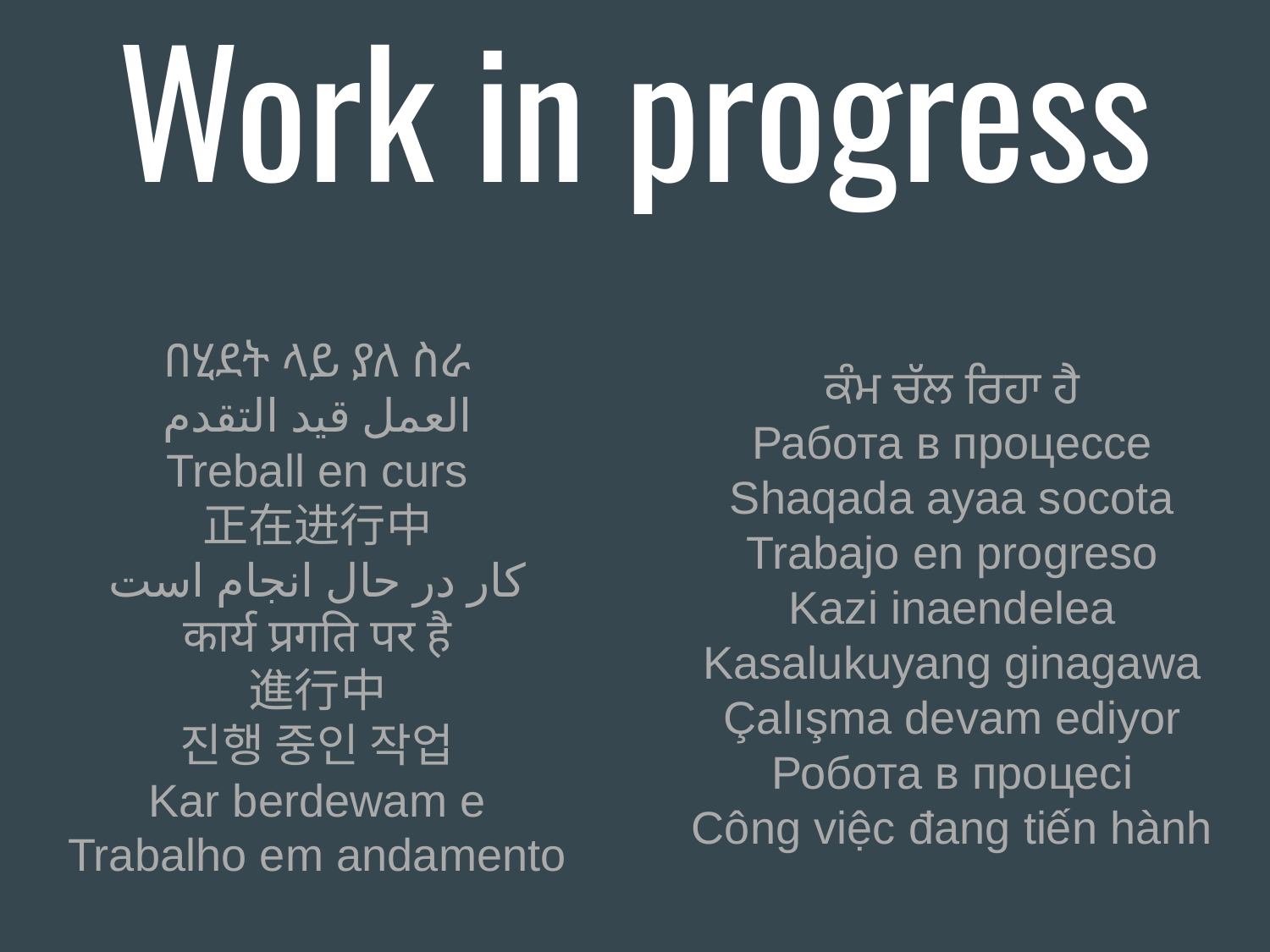

Work in progress

በሂደት ላይ ያለ ስራ
العمل قيد التقدم
Treball en curs
正在进行中
کار در حال انجام است
कार्य प्रगति पर है
進行中
진행 중인 작업
Kar berdewam e
Trabalho em andamento
ਕੰਮ ਚੱਲ ਰਿਹਾ ਹੈ
Работа в процессе
Shaqada ayaa socota
Trabajo en progreso
Kazi inaendelea
Kasalukuyang ginagawa
Çalışma devam ediyor
Робота в процесі
Công việc đang tiến hành